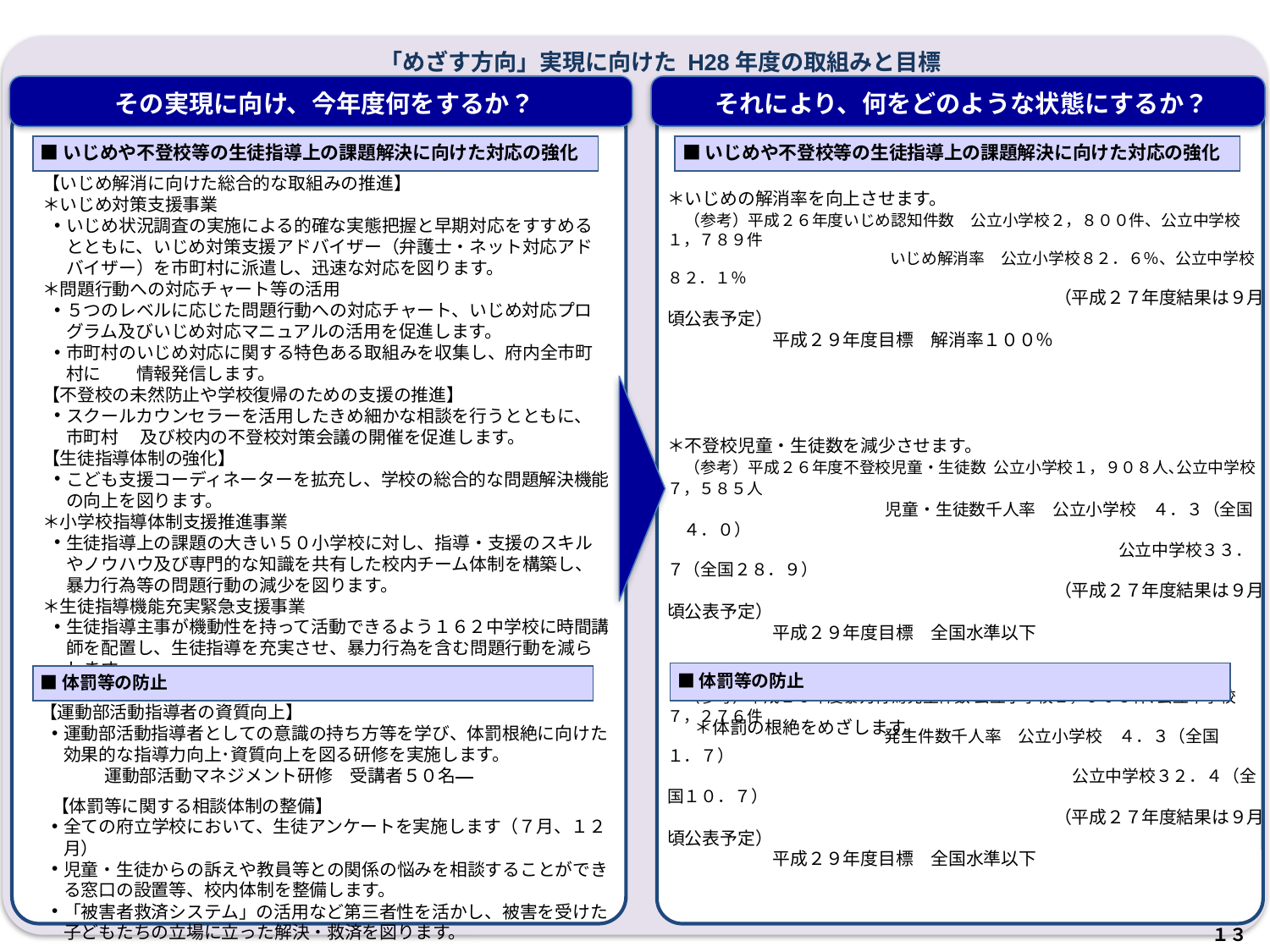

「めざす方向」実現に向けた H28年度の取組みと目標
その実現に向け、今年度何をするか？
それにより、何をどのような状態にするか？

■いじめや不登校等の生徒指導上の課題解決に向けた対応の強化
■いじめや不登校等の生徒指導上の課題解決に向けた対応の強化
【いじめ解消に向けた総合的な取組みの推進】
＊いじめ対策支援事業
いじめ状況調査の実施による的確な実態把握と早期対応をすすめるとともに、いじめ対策支援アドバイザー（弁護士・ネット対応アドバイザー）を市町村に派遣し、迅速な対応を図ります。
＊問題行動への対応チャート等の活用
５つのレベルに応じた問題行動への対応チャート、いじめ対応プログラム及びいじめ対応マニュアルの活用を促進します。
市町村のいじめ対応に関する特色ある取組みを収集し、府内全市町村に　　情報発信します。
【不登校の未然防止や学校復帰のための支援の推進】
スクールカウンセラーを活用したきめ細かな相談を行うとともに、市町村　 及び校内の不登校対策会議の開催を促進します。
【生徒指導体制の強化】
こども支援コーディネーターを拡充し、学校の総合的な問題解決機能の向上を図ります。
＊小学校指導体制支援推進事業
生徒指導上の課題の大きい５０小学校に対し、指導・支援のスキルやノウハウ及び専門的な知識を共有した校内チーム体制を構築し、暴力行為等の問題行動の減少を図ります。
＊生徒指導機能充実緊急支援事業
生徒指導主事が機動性を持って活動できるよう１６２中学校に時間講師を配置し、生徒指導を充実させ、暴力行為を含む問題行動を減らします。
＊いじめの解消率を向上させます。
　（参考）平成２６年度いじめ認知件数　公立小学校２，８００件、公立中学校１，７８９件
　　　　　　　　　　　　　　いじめ解消率　公立小学校８２．６％、公立中学校８２．１％
　　　　　　　　　　　　　　　　　　　　　　（平成２７年度結果は９月頃公表予定）
　　　　　　平成２９年度目標　解消率１００％

＊不登校児童・生徒数を減少させます。
　（参考）平成２６年度不登校児童・生徒数  公立小学校１，９０８人､公立中学校７，５８５人
　　　　　　　　　　　　　児童・生徒数千人率　公立小学校　４．３（全国　４．０）
　　　　　　　　　　　　　　　　　　　　　　　　　　　公立中学校３３．７（全国２８．９）
　　　　　　　　　　　　　　　　　　　　　　（平成２７年度結果は９月頃公表予定）
　　　　　　平成２９年度目標　全国水準以下

＊暴力行為発生件数を減少させます。
　（参考）平成２６年度暴力行為発生件数 公立小学校１，９０５件､公立中学校７，２７６件
　　　　　　　　　　　　　発生件数千人率　公立小学校　４．３（全国　１．７）
　　　　　　　　　　　　　　　　　　　　　　　　 公立中学校３２．４（全国１０．７）
　　　　　　　　　　　　　　　　　　　　　　（平成２７年度結果は９月頃公表予定）
　　　　　　平成２９年度目標　全国水準以下

■体罰等の防止
■体罰等の防止
【運動部活動指導者の資質向上】
運動部活動指導者としての意識の持ち方等を学び、体罰根絶に向けた効果的な指導力向上･資質向上を図る研修を実施します。
　　　運動部活動マネジメント研修　受講者５０名

【体罰等に関する相談体制の整備】
全ての府立学校において、生徒アンケートを実施します（７月、１２月）
児童・生徒からの訴えや教員等との関係の悩みを相談することができる窓口の設置等、校内体制を整備します。
「被害者救済システム」の活用など第三者性を活かし、被害を受けた子どもたちの立場に立った解決・救済を図ります。
＊体罰の根絶をめざします。

１３